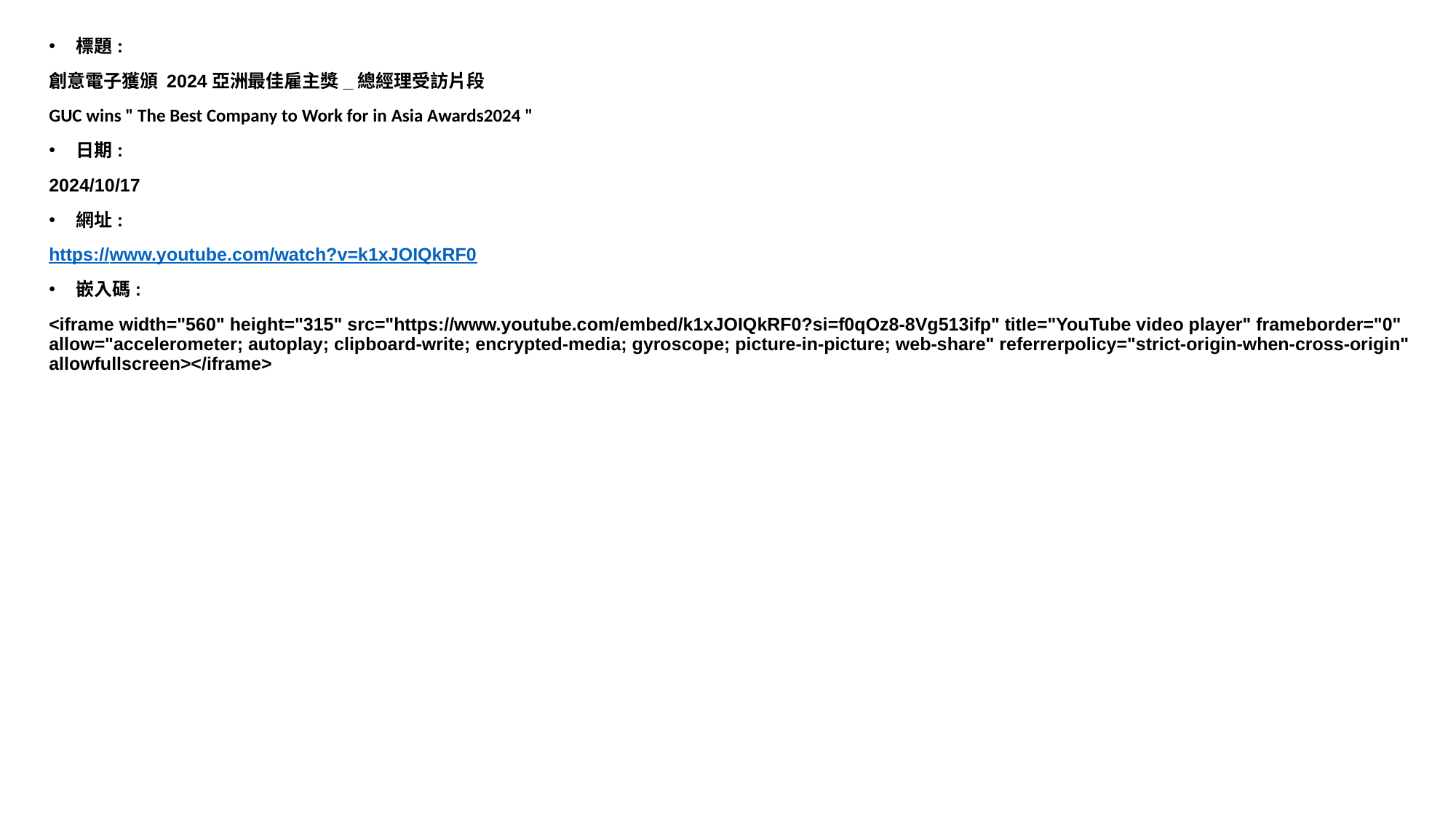

標題:
創意電子獲頒 2024亞洲最佳雇主獎_總經理受訪片段
GUC wins " The Best Company to Work for in Asia Awards2024 "
日期:
2024/10/17
網址:
https://www.youtube.com/watch?v=k1xJOIQkRF0
嵌入碼:
<iframe width="560" height="315" src="https://www.youtube.com/embed/k1xJOIQkRF0?si=f0qOz8-8Vg513ifp" title="YouTube video player" frameborder="0" allow="accelerometer; autoplay; clipboard-write; encrypted-media; gyroscope; picture-in-picture; web-share" referrerpolicy="strict-origin-when-cross-origin" allowfullscreen></iframe>